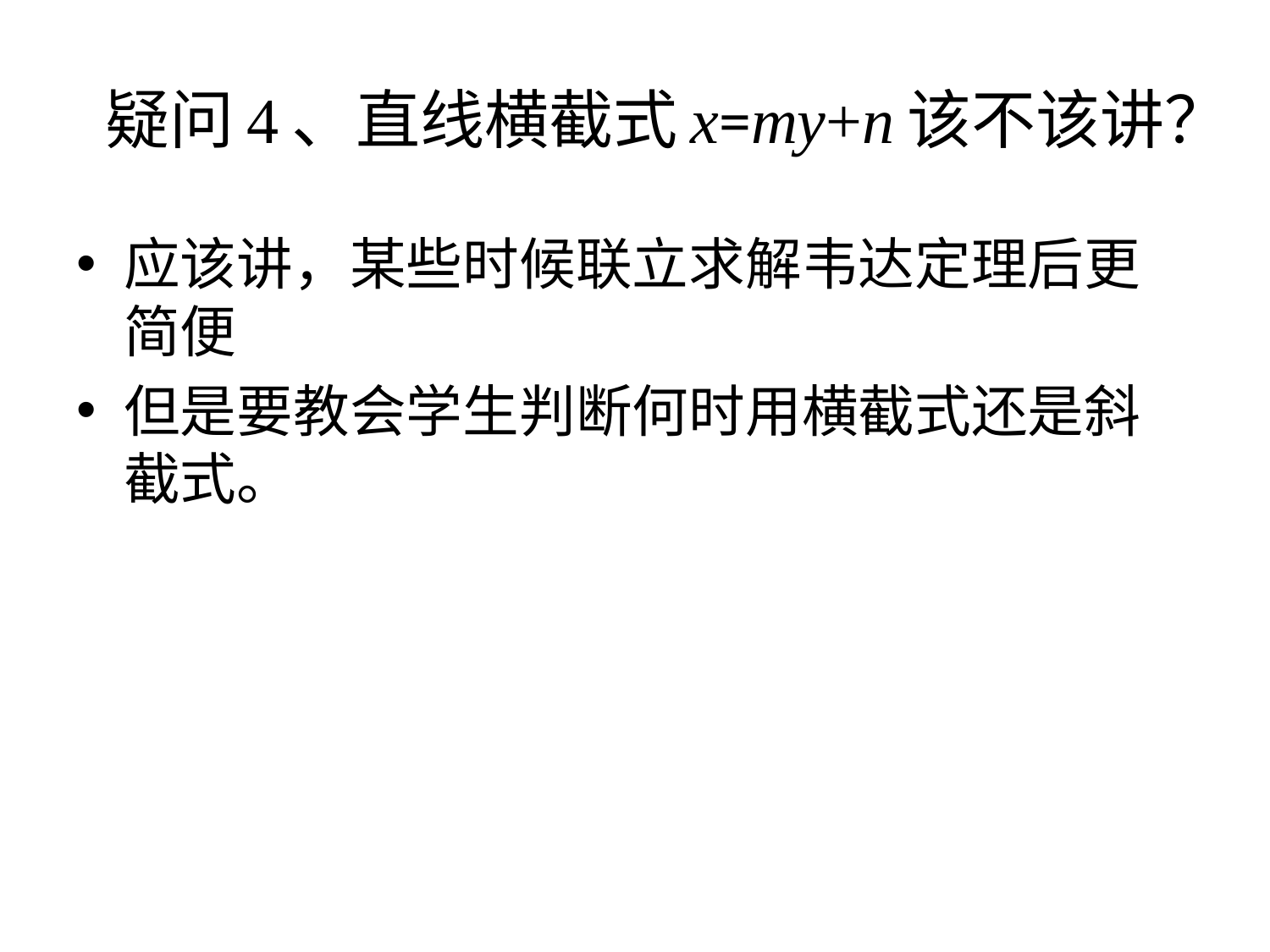

# 疑问4、直线横截式x=my+n该不该讲？
应该讲，某些时候联立求解韦达定理后更简便
但是要教会学生判断何时用横截式还是斜截式。